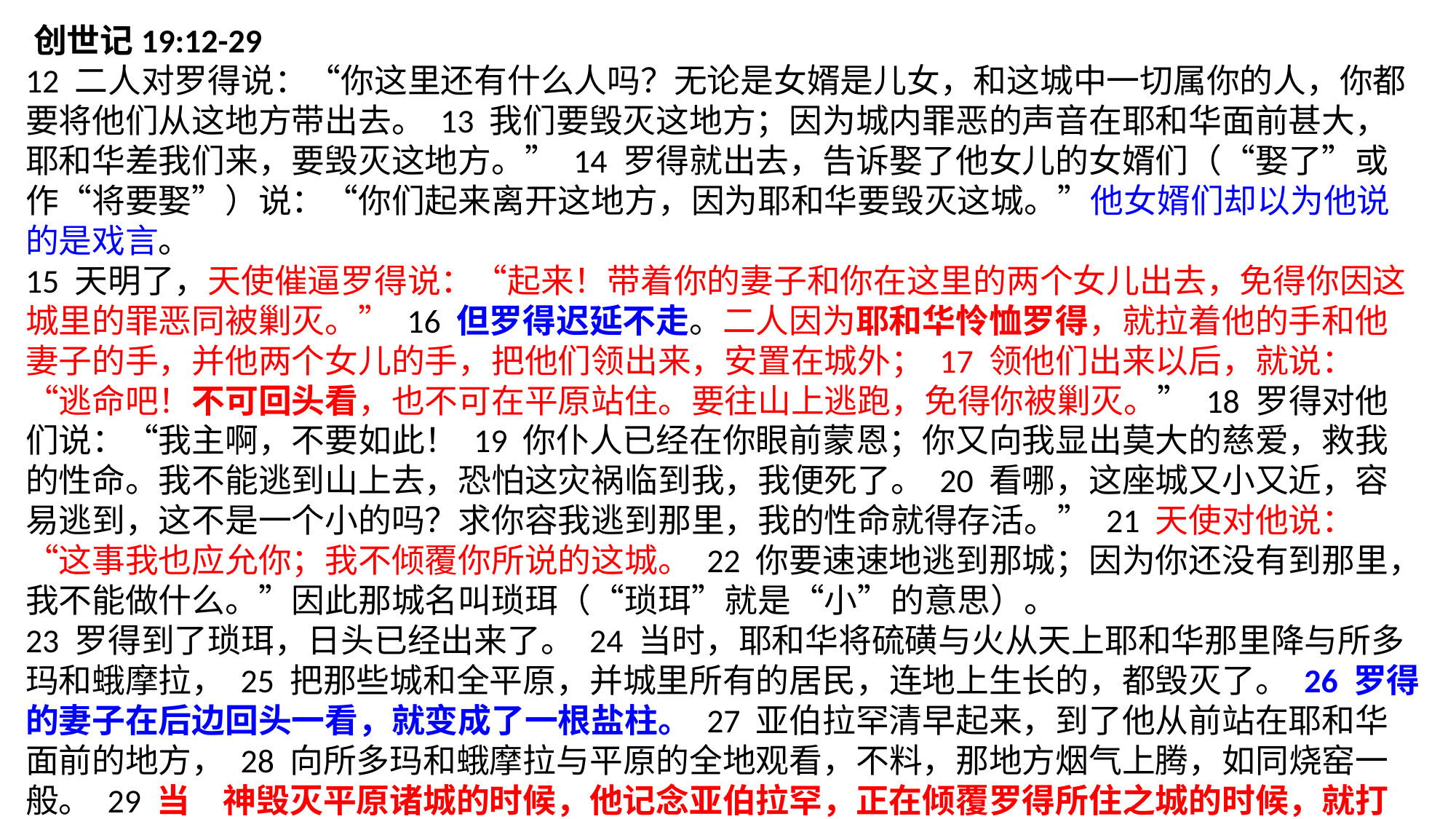

‪‪创世记‬19:12-29
12 二人对罗得说：“你这里还有什么人吗？无论是女婿是儿女，和这城中一切属你的人，你都要将他们从这地方带出去。 13 我们要毁灭这地方；因为城内罪恶的声音在耶和华面前甚大，耶和华差我们来，要毁灭这地方。” 14 罗得就出去，告诉娶了他女儿的女婿们（“娶了”或作“将要娶”）说：“你们起来离开这地方，因为耶和华要毁灭这城。”他女婿们却以为他说的是戏言。
15 天明了，天使催逼罗得说：“起来！带着你的妻子和你在这里的两个女儿出去，免得你因这城里的罪恶同被剿灭。” 16 但罗得迟延不走。二人因为耶和华怜恤罗得，就拉着他的手和他妻子的手，并他两个女儿的手，把他们领出来，安置在城外； 17 领他们出来以后，就说：“逃命吧！不可回头看，也不可在平原站住。要往山上逃跑，免得你被剿灭。” 18 罗得对他们说：“我主啊，不要如此！ 19 你仆人已经在你眼前蒙恩；你又向我显出莫大的慈爱，救我的性命。我不能逃到山上去，恐怕这灾祸临到我，我便死了。 20 看哪，这座城又小又近，容易逃到，这不是一个小的吗？求你容我逃到那里，我的性命就得存活。” 21 天使对他说：“这事我也应允你；我不倾覆你所说的这城。 22 你要速速地逃到那城；因为你还没有到那里，我不能做什么。”因此那城名叫琐珥（“琐珥”就是“小”的意思）。
23 罗得到了琐珥，日头已经出来了。 24 当时，耶和华将硫磺与火从天上耶和华那里降与所多玛和蛾摩拉， 25 把那些城和全平原，并城里所有的居民，连地上生长的，都毁灭了。 26 罗得的妻子在后边回头一看，就变成了一根盐柱。 27 亚伯拉罕清早起来，到了他从前站在耶和华面前的地方， 28 向所多玛和蛾摩拉与平原的全地观看，不料，那地方烟气上腾，如同烧窑一般。 29 当　神毁灭平原诸城的时候，他记念亚伯拉罕，正在倾覆罗得所住之城的时候，就打发罗得从倾覆之中出来。